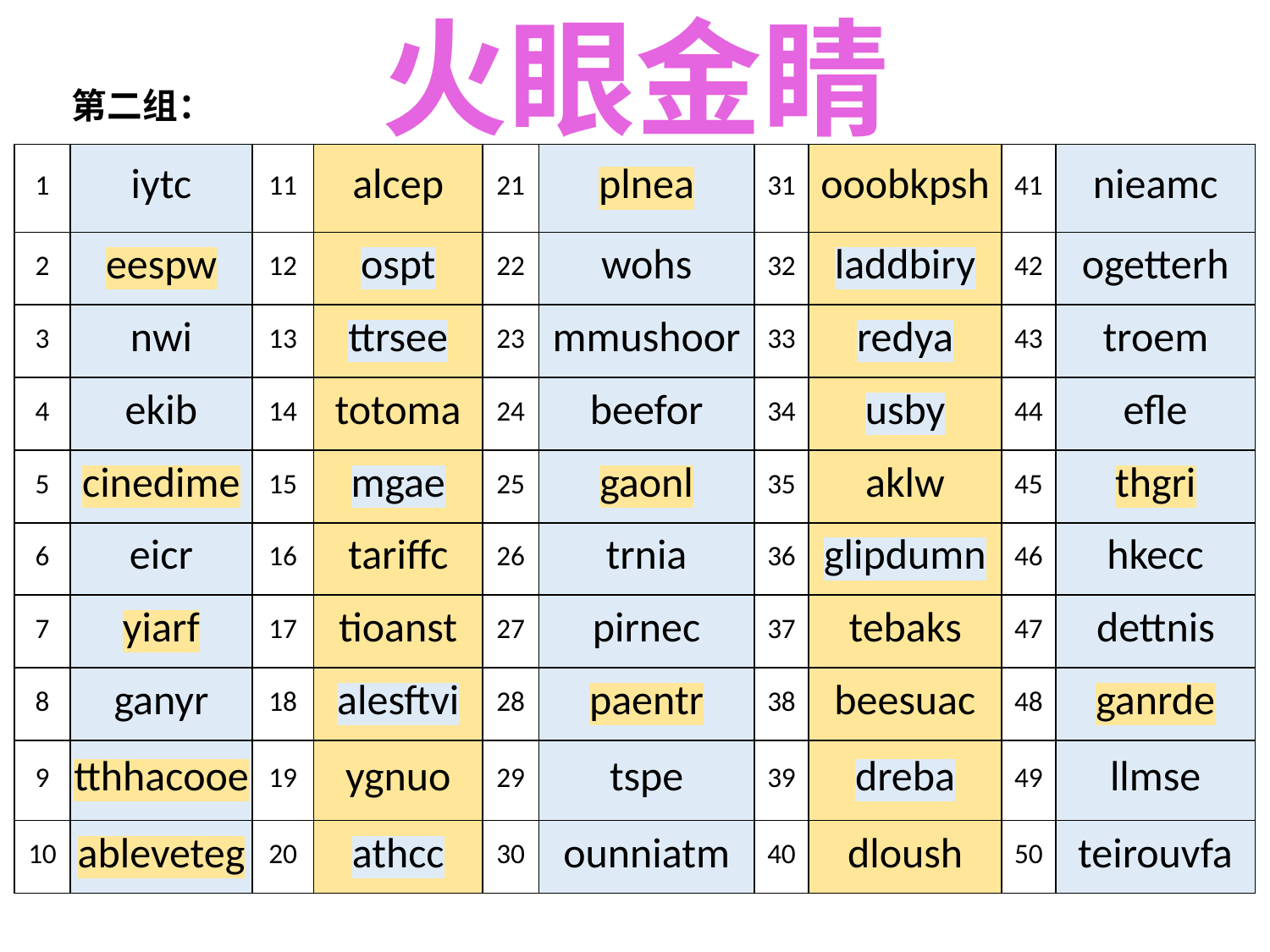

火眼金睛
第二组：
| 1 | iytc | 11 | alcep | 21 | plnea | 31 | ooobkpsh | 41 | nieamc |
| --- | --- | --- | --- | --- | --- | --- | --- | --- | --- |
| 2 | eespw | 12 | ospt | 22 | wohs | 32 | laddbiry | 42 | ogetterh |
| 3 | nwi | 13 | ttrsee | 23 | mmushoor | 33 | redya | 43 | troem |
| 4 | ekib | 14 | totoma | 24 | beefor | 34 | usby | 44 | efle |
| 5 | cinedime | 15 | mgae | 25 | gaonl | 35 | aklw | 45 | thgri |
| 6 | eicr | 16 | tariffc | 26 | trnia | 36 | glipdumn | 46 | hkecc |
| 7 | yiarf | 17 | tioanst | 27 | pirnec | 37 | tebaks | 47 | dettnis |
| 8 | ganyr | 18 | alesftvi | 28 | paentr | 38 | beesuac | 48 | ganrde |
| 9 | tthhacooe | 19 | ygnuo | 29 | tspe | 39 | dreba | 49 | llmse |
| 10 | ableveteg | 20 | athcc | 30 | ounniatm | 40 | dloush | 50 | teirouvfa |